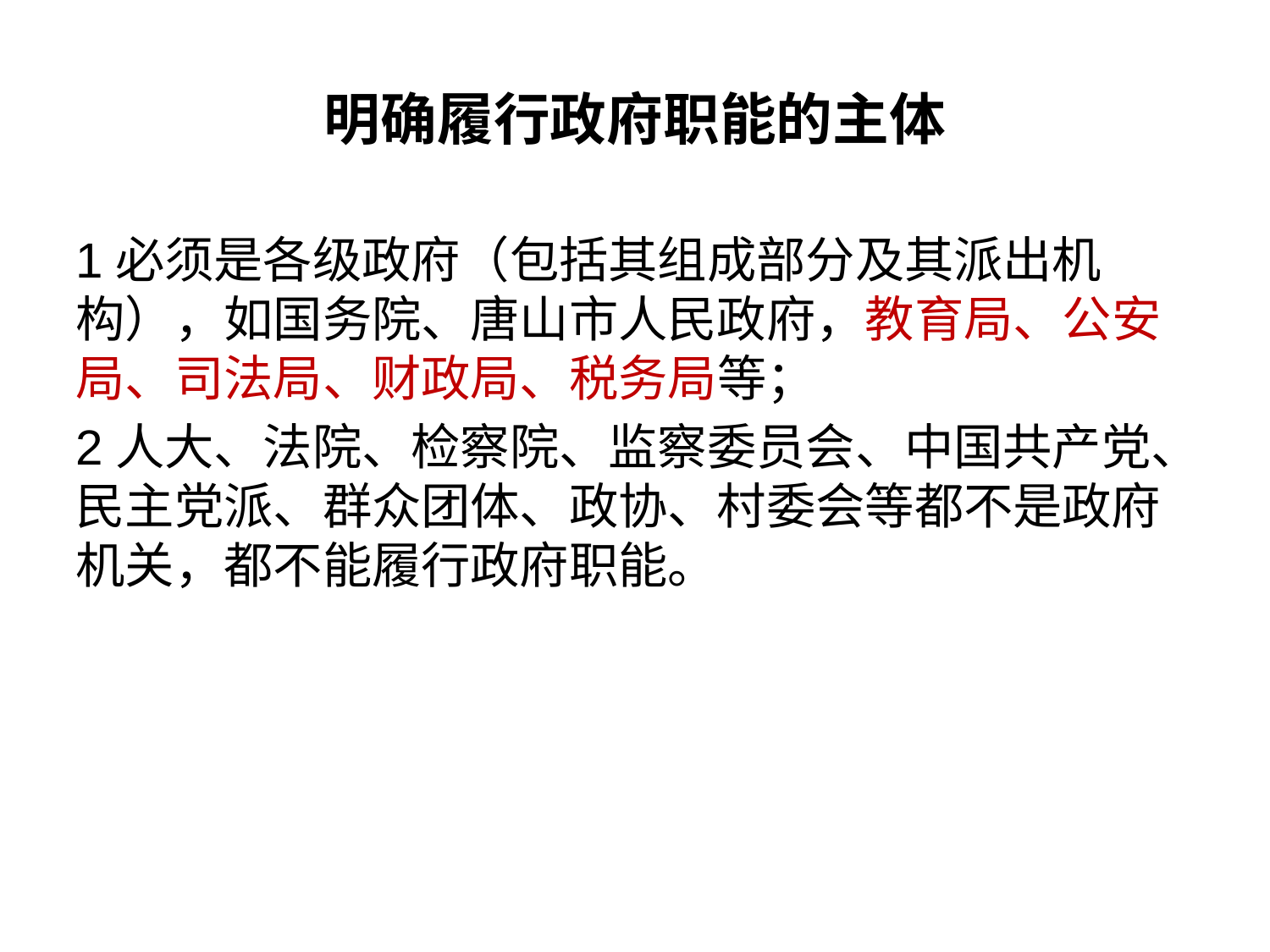

# 明确履行政府职能的主体
1必须是各级政府（包括其组成部分及其派出机构），如国务院、唐山市人民政府，教育局、公安局、司法局、财政局、税务局等；
2人大、法院、检察院、监察委员会、中国共产党、民主党派、群众团体、政协、村委会等都不是政府机关，都不能履行政府职能。